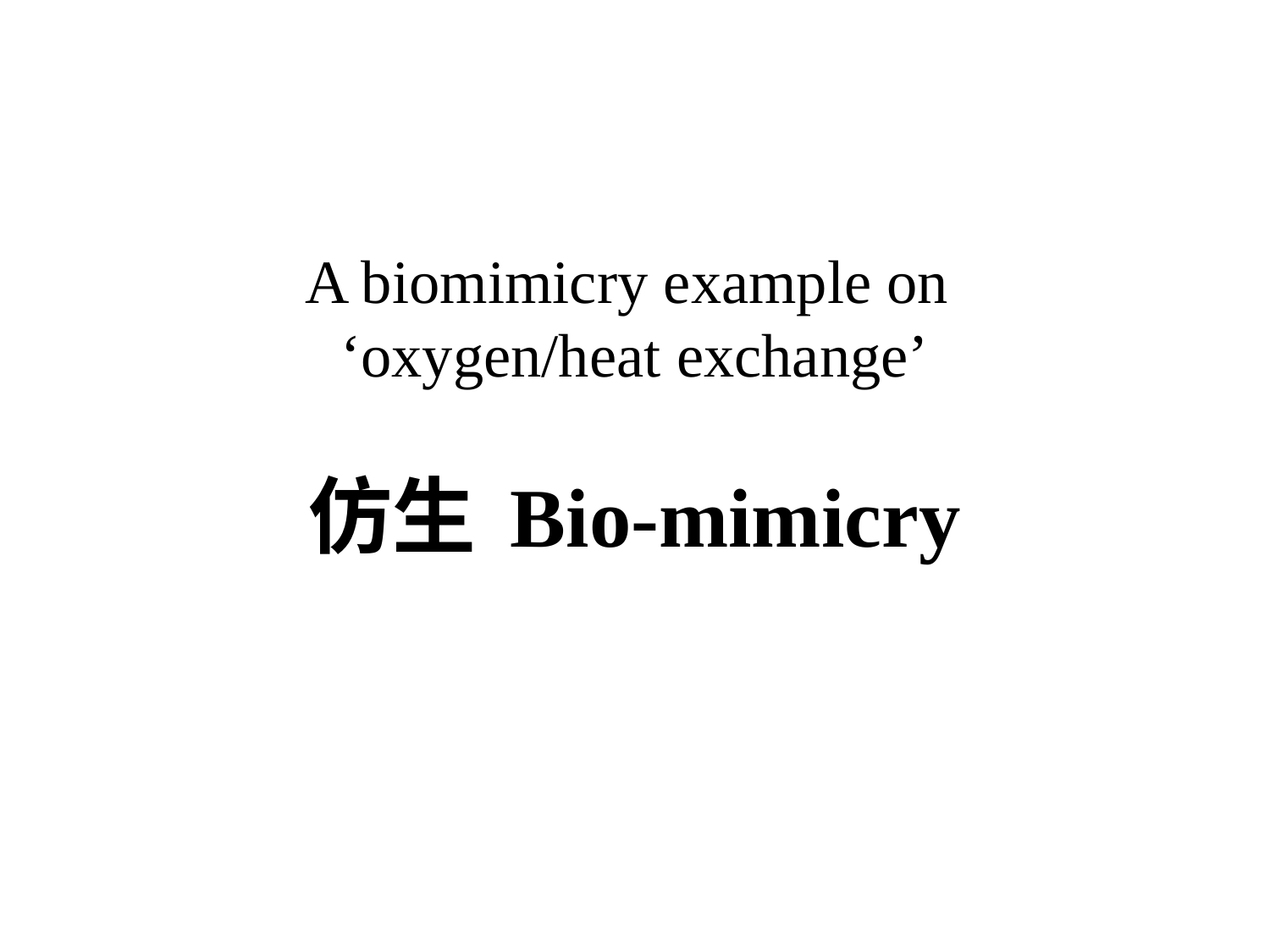

# A biomimicry example on ‘oxygen/heat exchange’ 仿生 Bio-mimicry